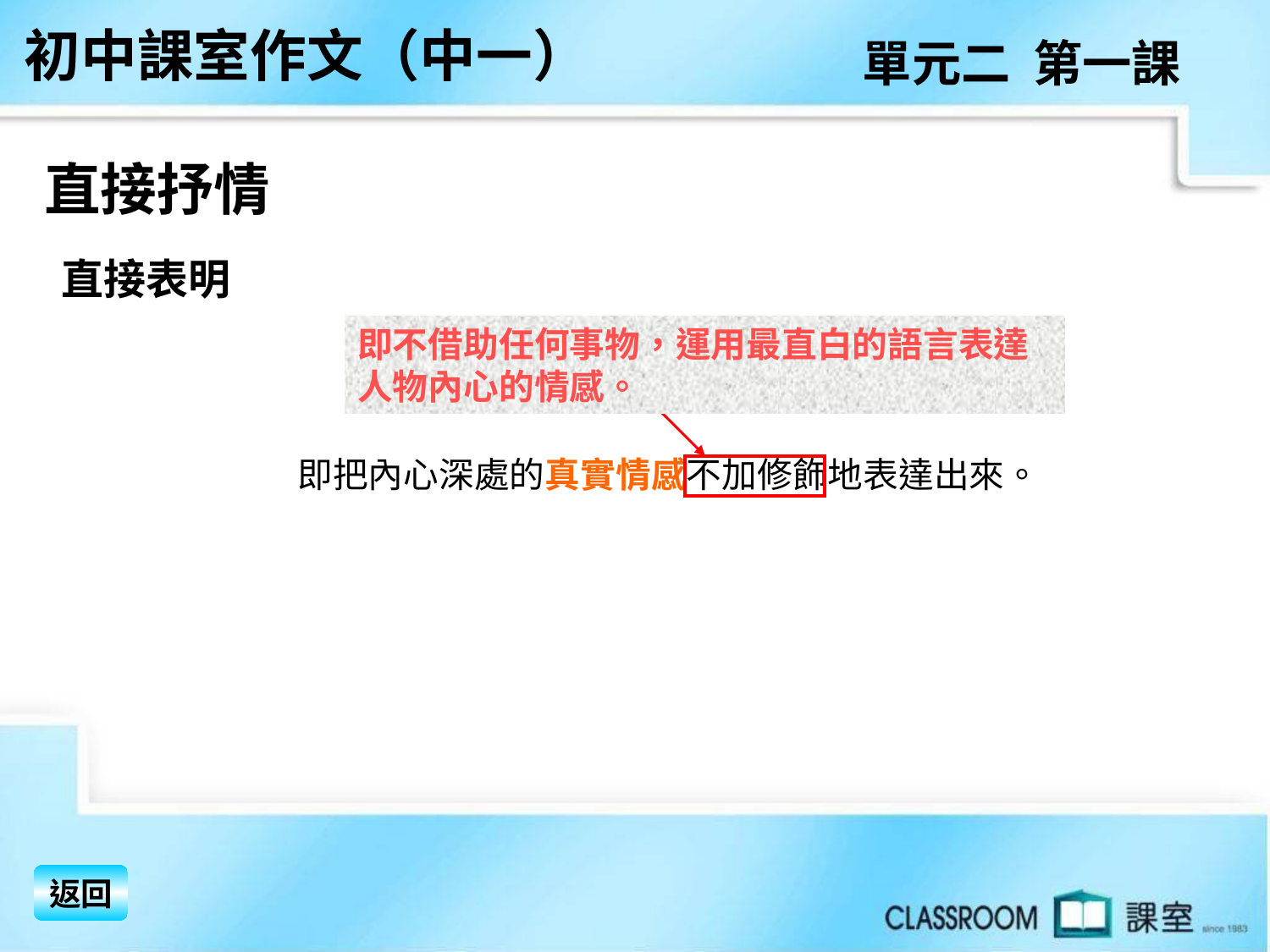

初中課室作文（中一）
單元二  第一課
直接抒情
 直接表明
即不借助任何事物，運用最直白的語言表達人物內心的情感。

　　即把內心深處的真實情感不加修飾地表達出來。

返回